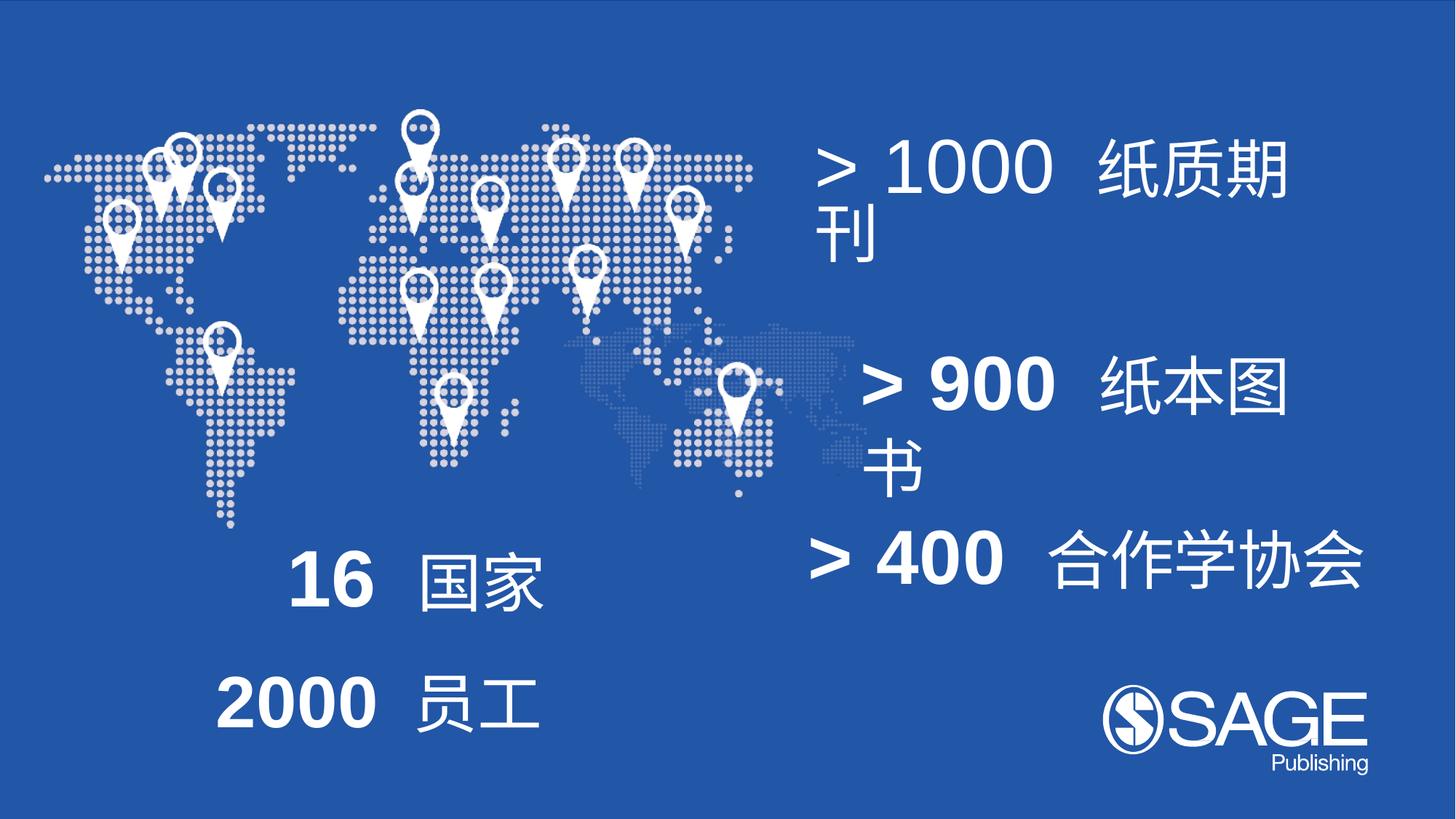

# > 1000 纸质期刊
> 900 纸本图书

       16 国家
2000 员工
> 400 合作学协会